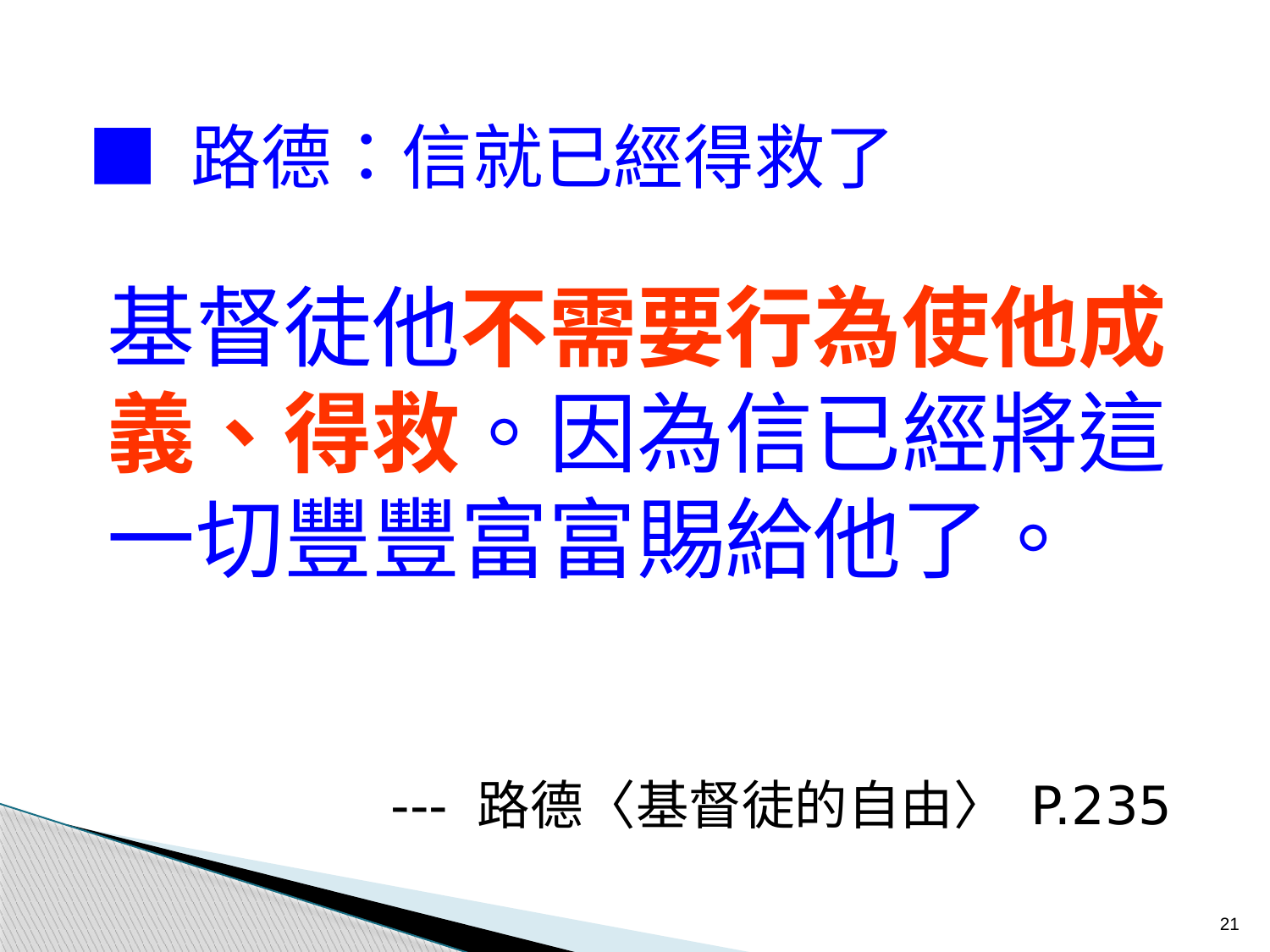

■ 路德：信就已經得救了
基督徒他不需要行為使他成義、得救。因為信已經將這一切豐豐富富賜給他了。
--- 路德〈基督徒的自由〉 P.235
21